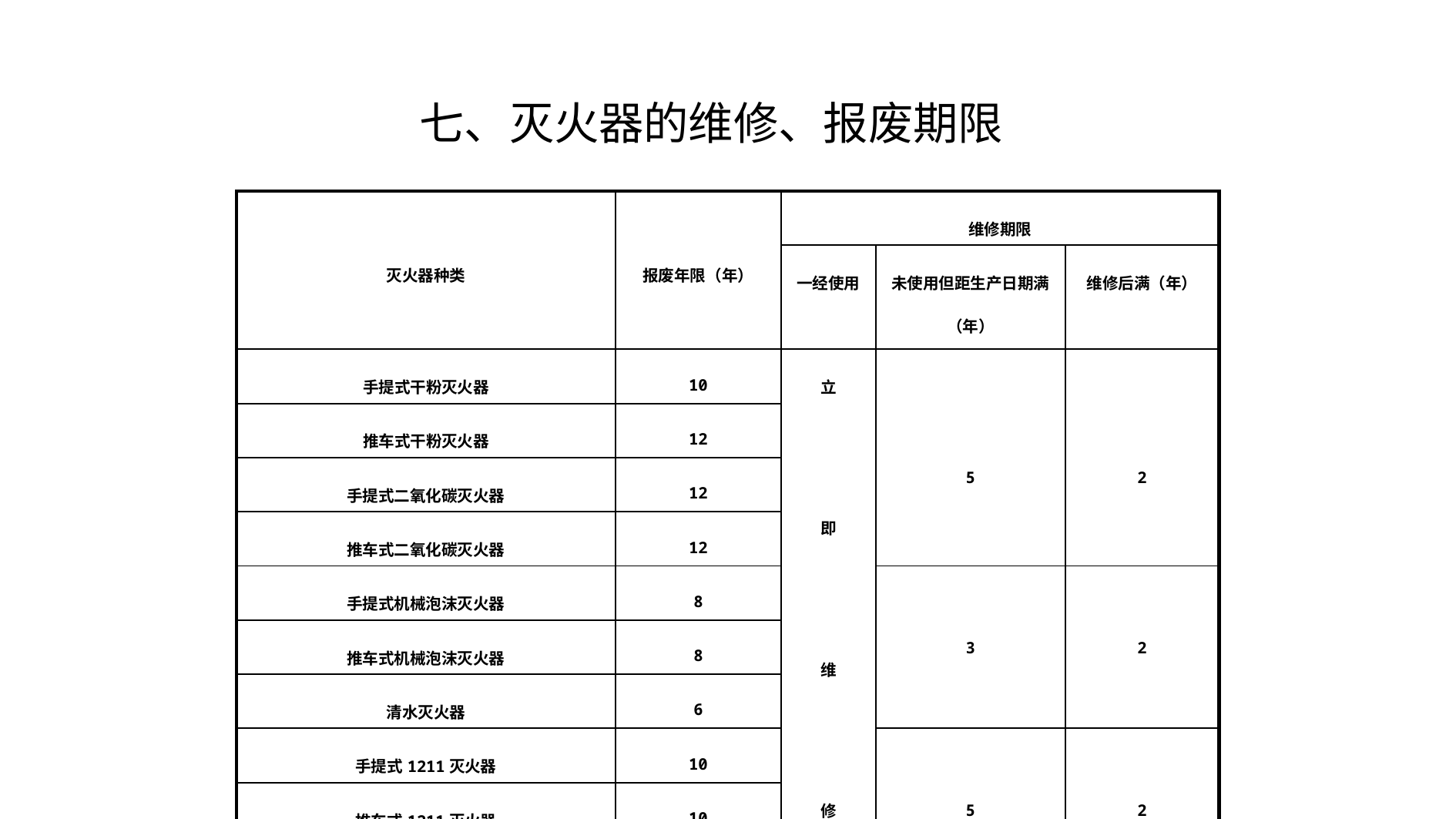

七、灭火器的维修、报废期限
| 灭火器种类 | 报废年限（年） | 维修期限 |  |  |
| --- | --- | --- | --- | --- |
|  |  | 一经使用 | 未使用但距生产日期满（年） | 维修后满（年） |
| 手提式干粉灭火器 | 10 | 立 即 维 修 | 5 | 2 |
| 推车式干粉灭火器 | 12 |  |  |  |
| 手提式二氧化碳灭火器 | 12 |  |  |  |
| 推车式二氧化碳灭火器 | 12 |  |  |  |
| 手提式机械泡沫灭火器 | 8 |  | 3 | 2 |
| 推车式机械泡沫灭火器 | 8 |  |  |  |
| 清水灭火器 | 6 |  |  |  |
| 手提式1211灭火器 | 10 |  | 5 | 2 |
| 推车式1211灭火器 | 10 |  |  |  |